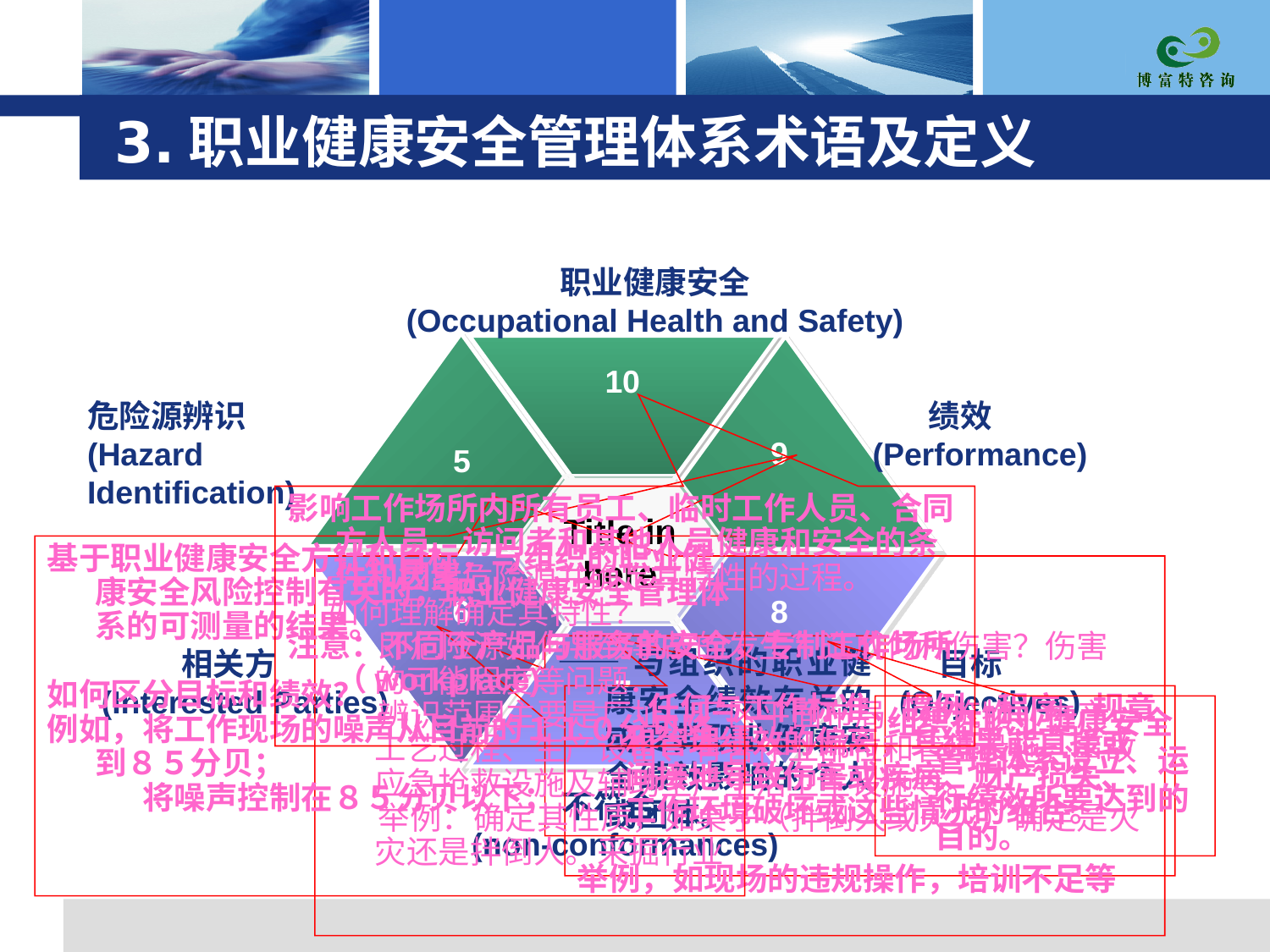

# 3.职业健康安全管理体系术语及定义
职业健康安全
(Occupational Health and Safety)

10

危险源辨识　(Hazard Identification)
5

绩效　(Performance)
9

Title in here
影响工作场所内所有员工、临时工作人员、合同方人员、访问者和其他人员健康和安全的条件和因素。

注意：不同于产品与服务的安全，专制工作场所（workplace)
基于职业健康安全方针和目标，与组织的职业健康安全风险控制有关的，职业健康安全管理体系的可测量的结果。

如何区分目标和绩效？
例如，将工作现场的噪声从目前的１１０分贝降到８５分贝；
　　　将噪声控制在８５分贝以下；

7
不符合
(non-conformances)

6
相关方
(Interested Parties)

8
目标　(Objectives)
——找出危险源并确定其特性的过程。
如何理解确定其特性？
      即危险源如何导致事故的发生？造成何种伤害？伤害     的可能程度等问题．
      辨识范围主要是厂址、厂区平面布局、建筑物、生产  工艺过程、生产设备、有害作业部位和管理设施，事故应急抢救设施及辅助生产生活卫生设施等。
      举例：确定其性质，如桌子（拌倒人或火灾）确定是火灾还是拌倒人。采掘行业
——与组织的职业健康安全绩效有关的或受其职业健康安全绩效影响的个人或团体。

——任何与工作标准、惯例、程序、规章和管理绩效的偏离，其结果能直接或间接地导致伤害或疾病、财产损失、工作环境破坏或这些情况的组合。

举例，如现场的违规操作，培训不足等

组织在职业健康安全管理体系设立、运行绩效所要达到的目的。